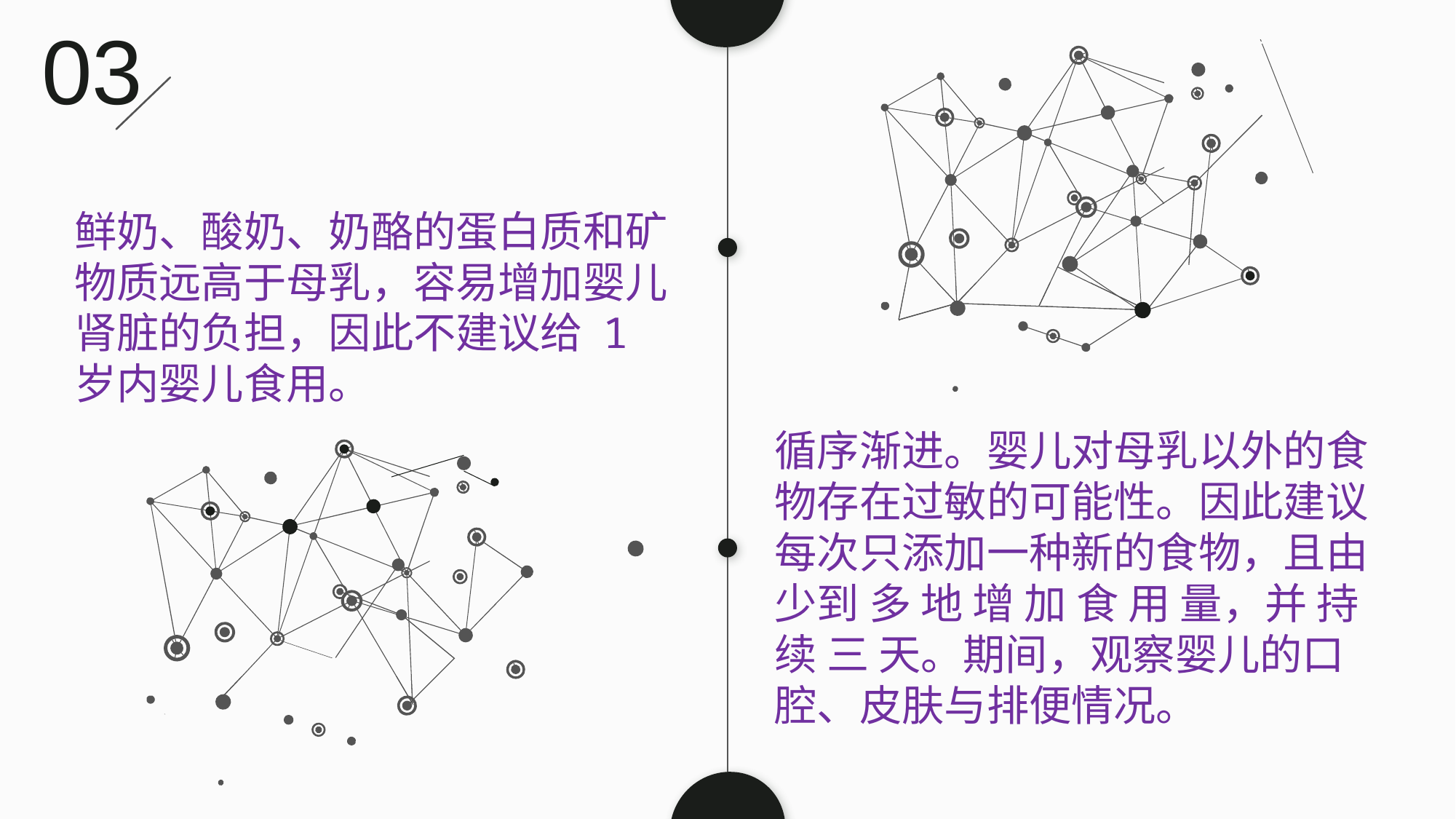

03

鲜奶、酸奶、奶酪的蛋白质和矿
物质远高于母乳，容易增加婴儿肾脏的负担，因此不建议给 1 岁内婴儿食用。

循序渐进。婴儿对母乳以外的食物存在过敏的可能性。因此建议每次只添加一种新的食物，且由少到 多 地 增 加 食 用 量，并 持 续 三 天。期间，观察婴儿的口腔、皮肤与排便情况。